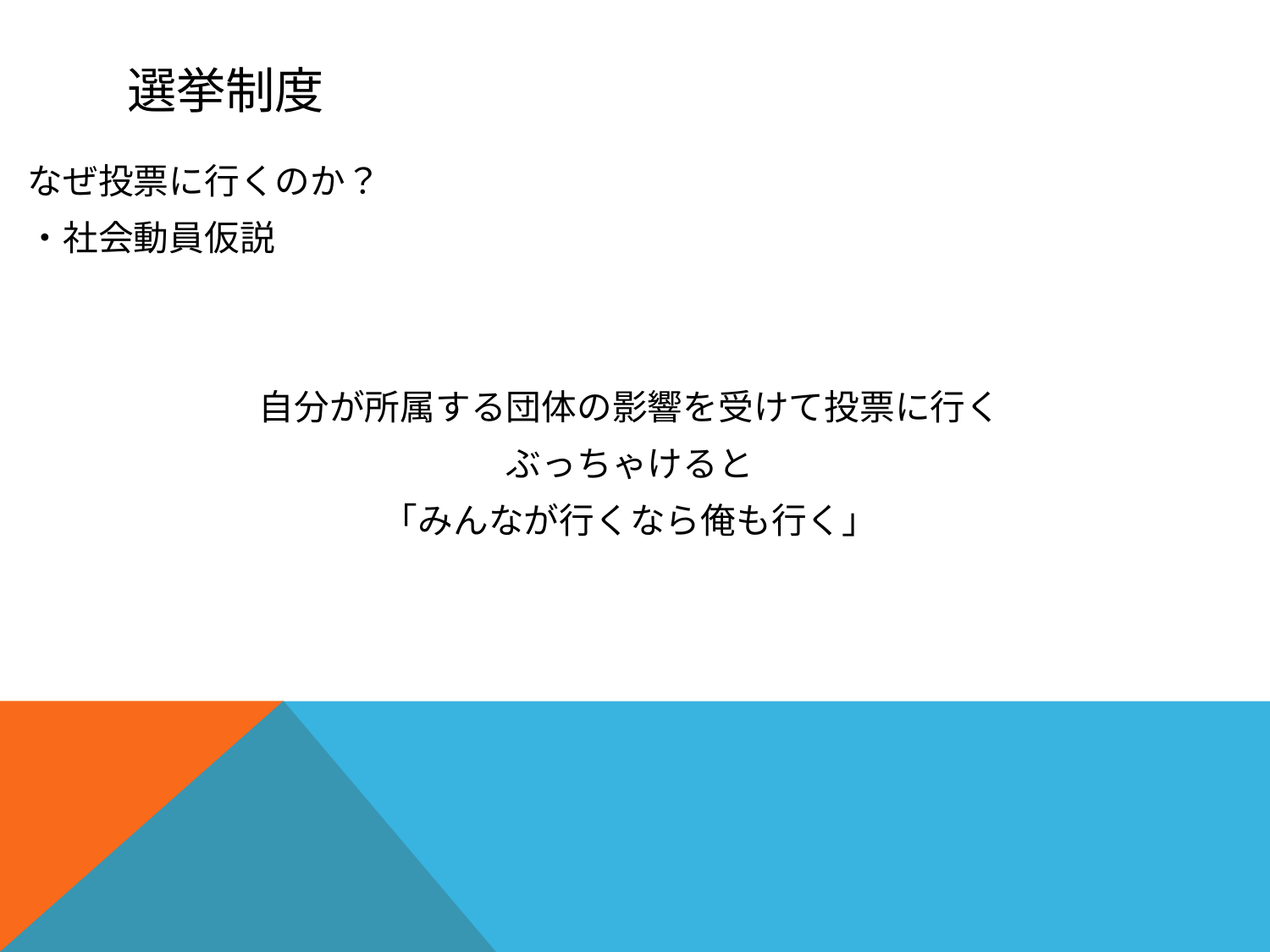

# 選挙制度
なぜ投票に行くのか？
・社会動員仮説

自分が所属する団体の影響を受けて投票に行く
ぶっちゃけると
「みんなが行くなら俺も行く」